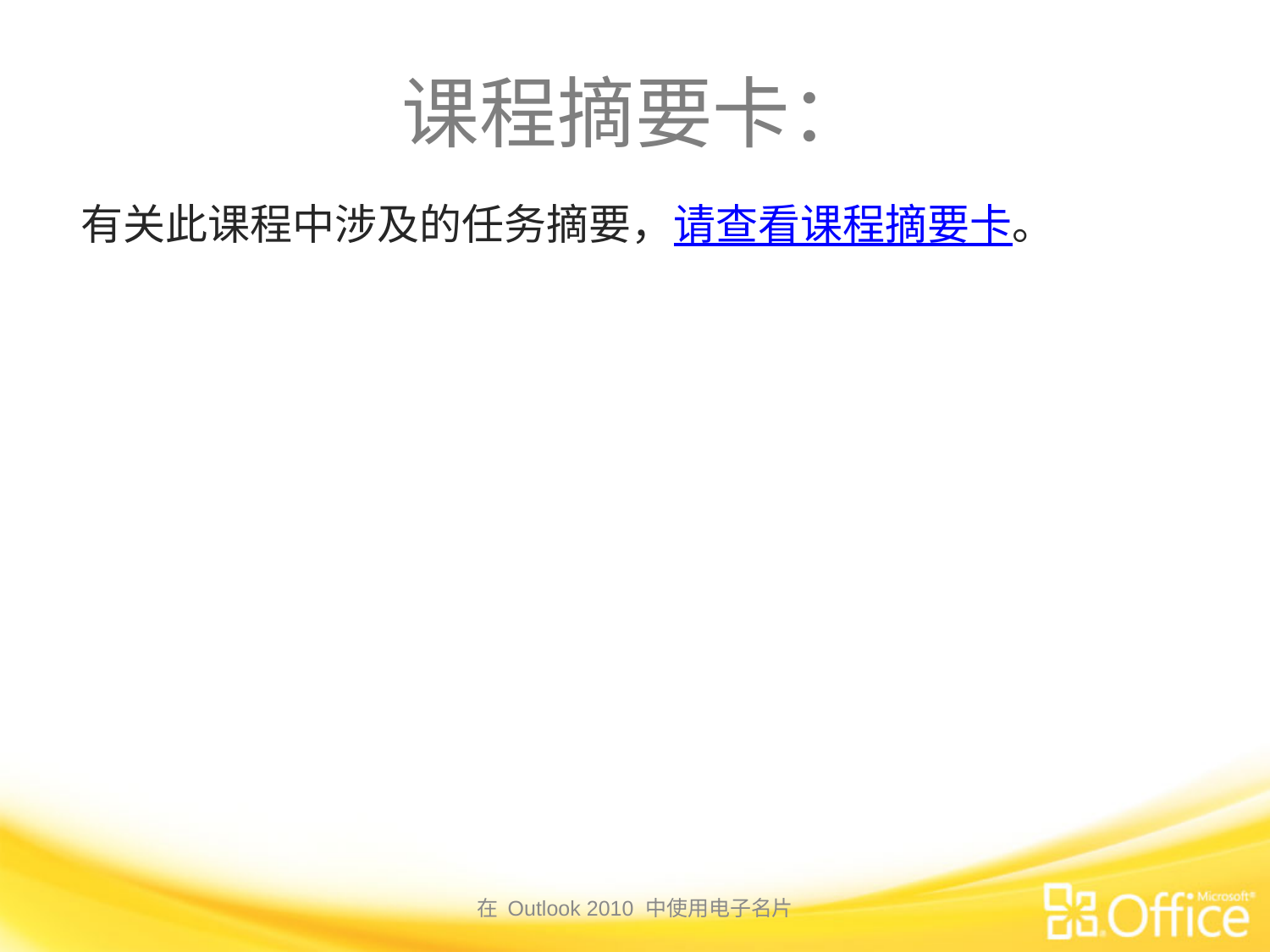

# 课程摘要卡：
有关此课程中涉及的任务摘要，请查看课程摘要卡。
在 Outlook 2010 中使用电子名片